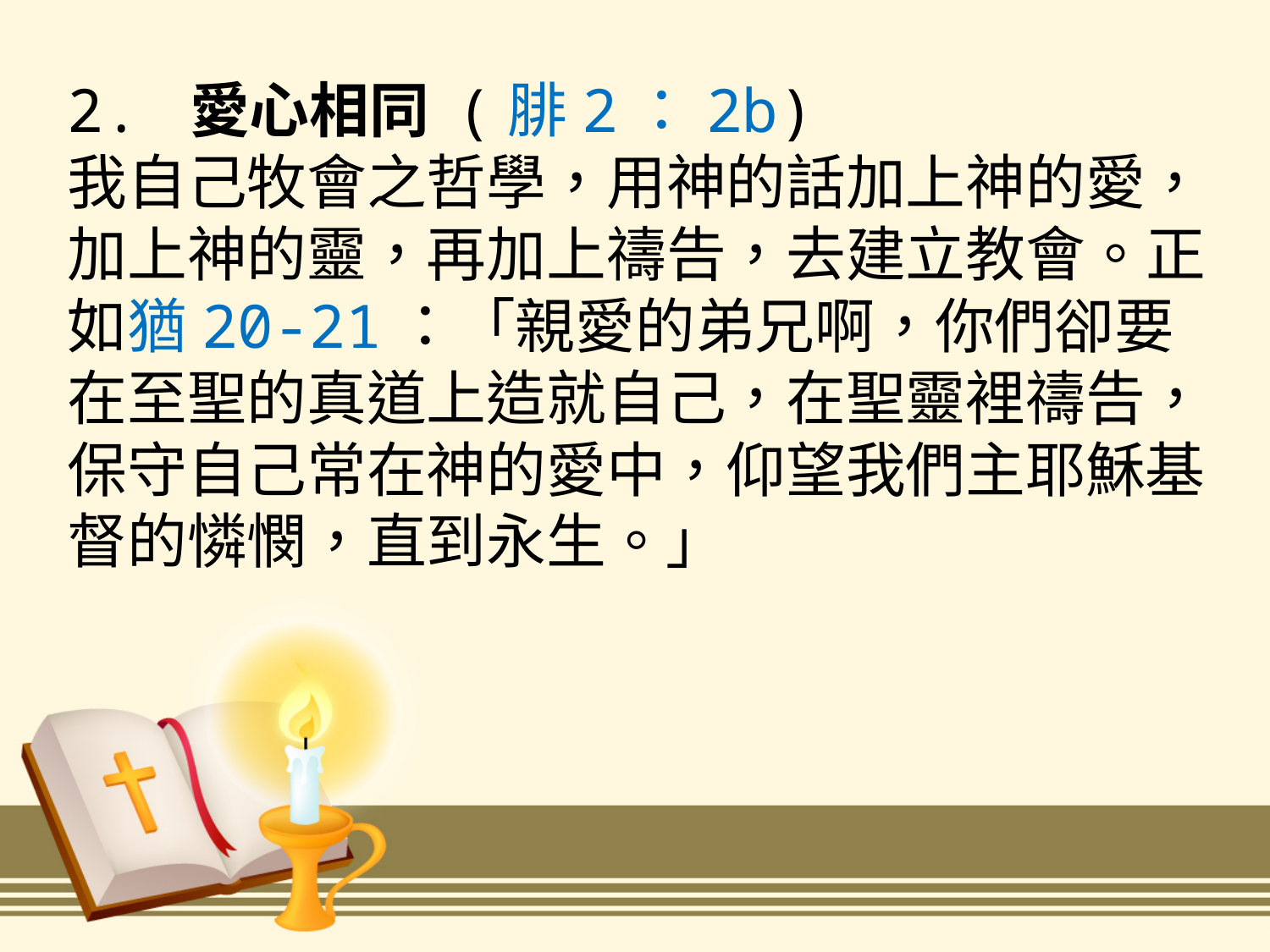

2. 愛心相同 (腓2：2b)
我自己牧會之哲學，用神的話加上神的愛，加上神的靈，再加上禱告，去建立教會。正如猶20-21：「親愛的弟兄啊，你們卻要在至聖的真道上造就自己，在聖靈裡禱告，保守自己常在神的愛中，仰望我們主耶穌基督的憐憫，直到永生。」